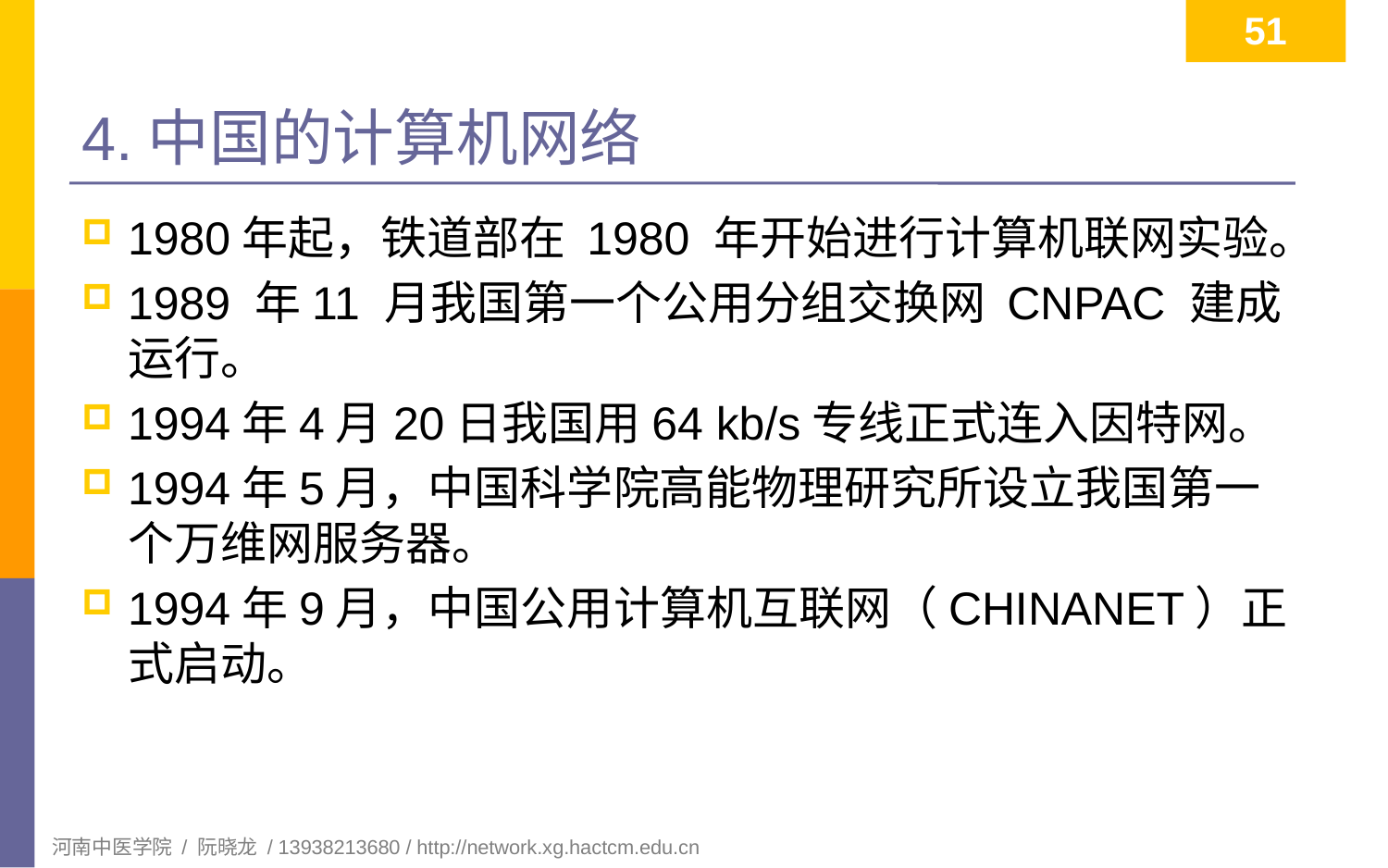

51
# 4.中国的计算机网络

1980年起，铁道部在 1980 年开始进行计算机联网实验。
1989 年11 月我国第一个公用分组交换网 CNPAC 建成运行。
1994年4月20日我国用64 kb/s专线正式连入因特网。
1994年5月，中国科学院高能物理研究所设立我国第一个万维网服务器。
1994年9月，中国公用计算机互联网（CHINANET）正式启动。